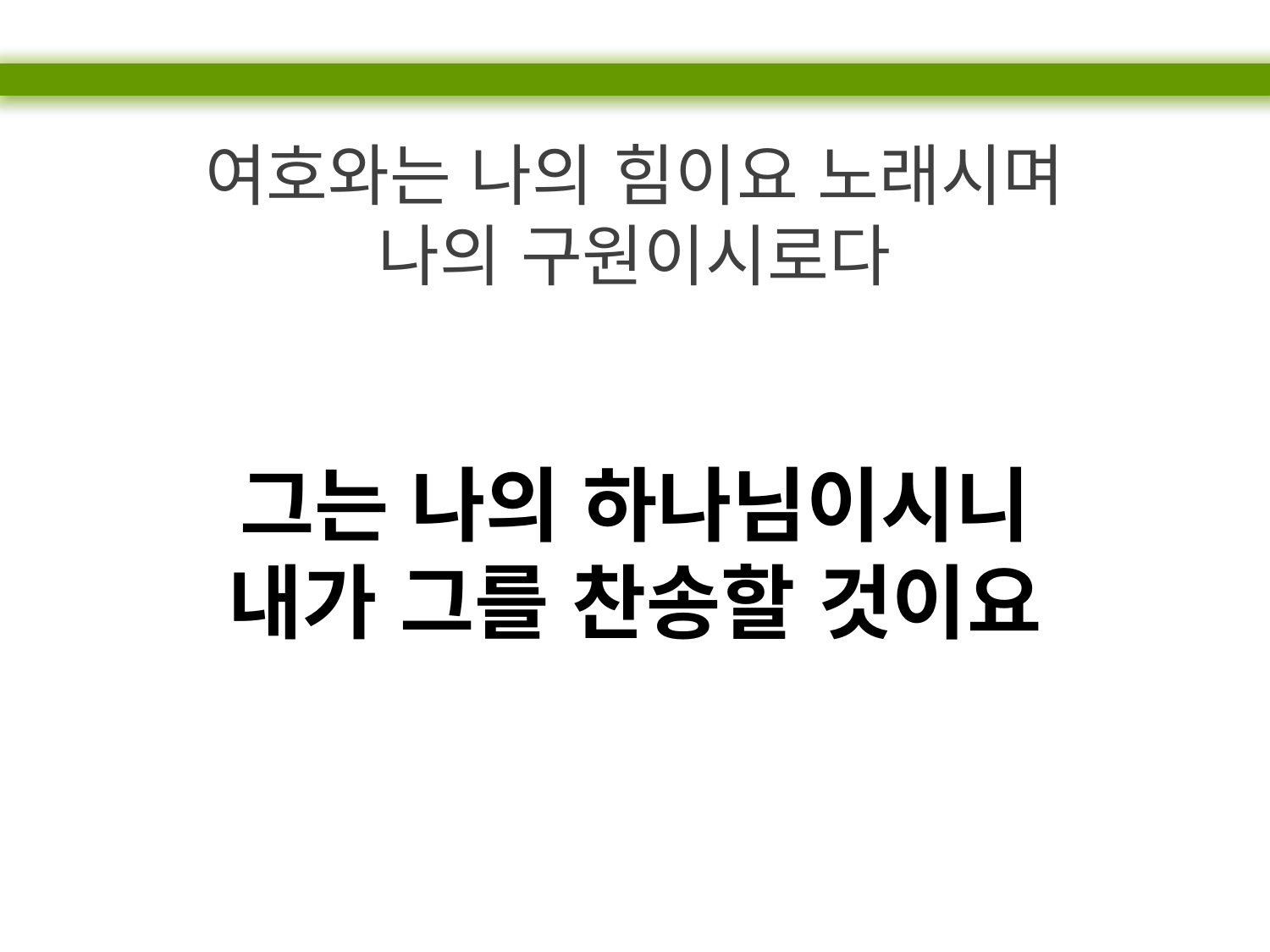

여호와는 나의 힘이요 노래시며
나의 구원이시로다
그는 나의 하나님이시니
내가 그를 찬송할 것이요